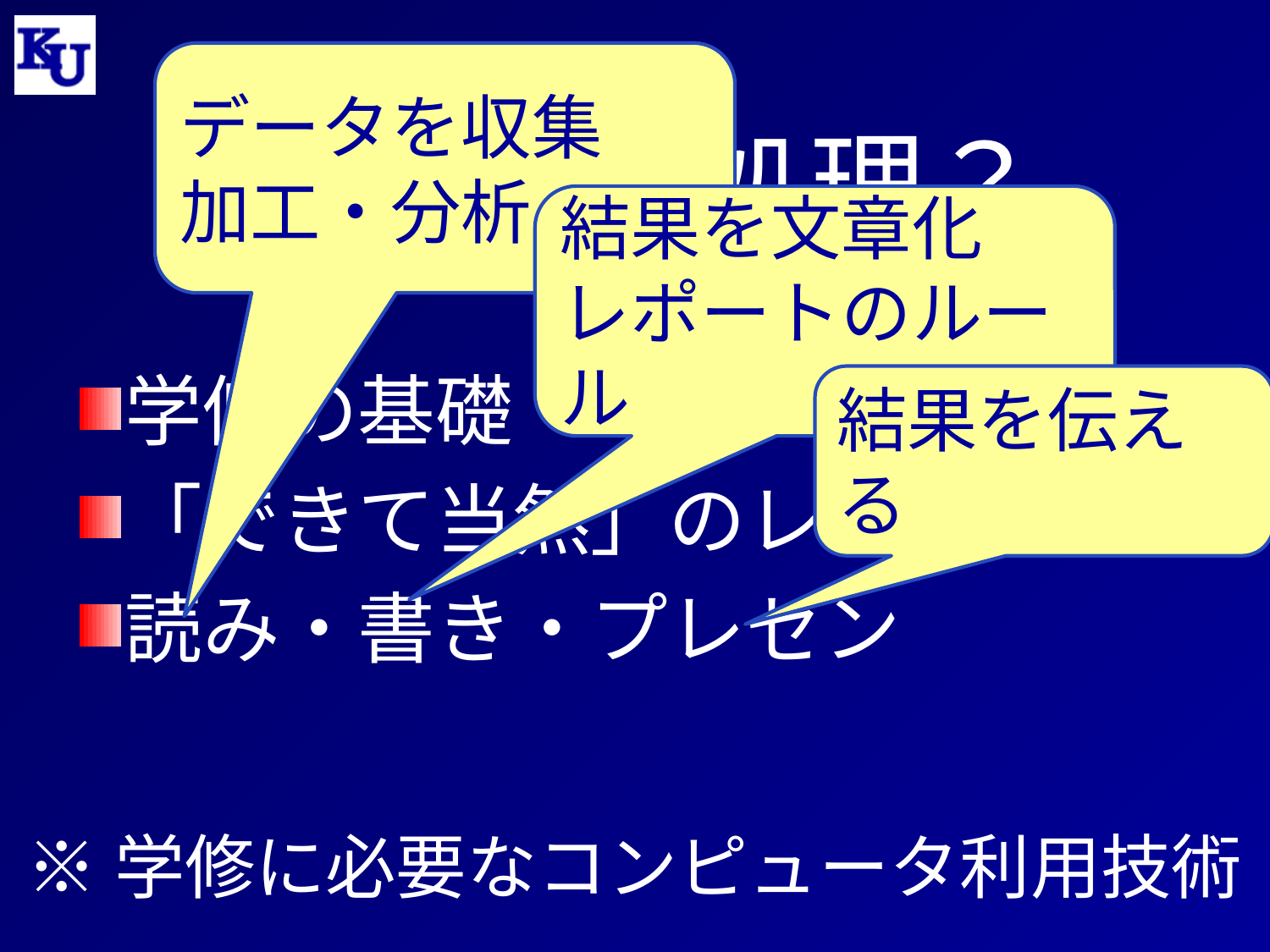

# 経済情報処理？
データを収集
加工・分析
結果を文章化
レポートのルール
学修の基礎
「できて当然」のレベル
読み・書き・プレゼン
結果を伝える
※学修に必要なコンピュータ利用技術